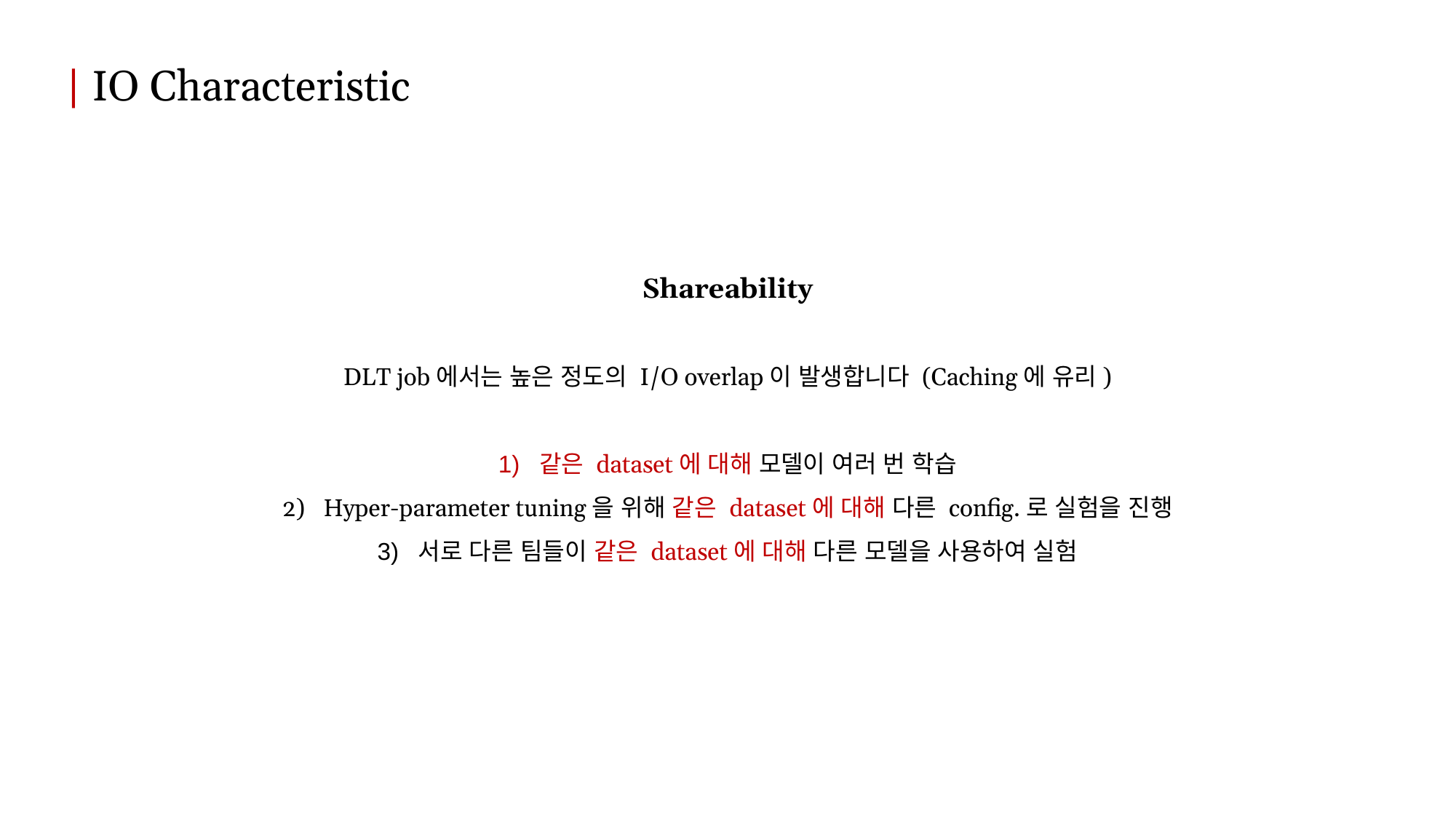

| IO Characteristic
Shareability

DLT job에서는 높은 정도의 I/O overlap이 발생합니다 (Caching에 유리)

같은 dataset에 대해 모델이 여러 번 학습
Hyper-parameter tuning을 위해 같은 dataset에 대해 다른 config.로 실험을 진행
서로 다른 팀들이 같은 dataset에 대해 다른 모델을 사용하여 실험